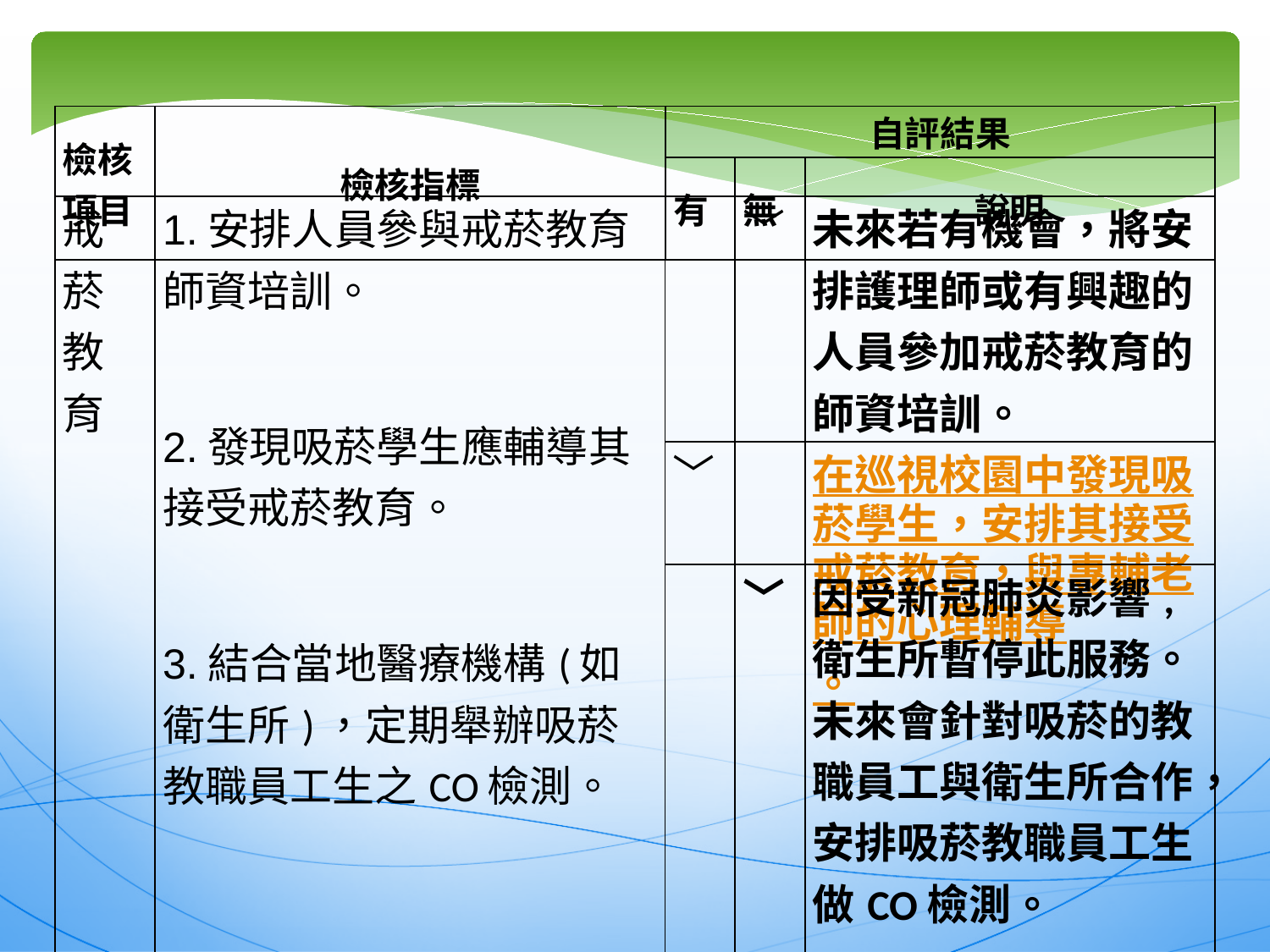

| 檢核 項目 | 檢核指標 | 自評結果 |  |  |
| --- | --- | --- | --- | --- |
|  |  | 有 | 無 | 說明 |
| 戒菸教育 | 1.安排人員參與戒菸教育師資培訓。 2.發現吸菸學生應輔導其接受戒菸教育。 3.結合當地醫療機構(如衛生所)，定期舉辦吸菸教職員工生之CO檢測。 |  | ﹀ | 未來若有機會，將安排護理師或有興趣的人員參加戒菸教育的師資培訓。 |
| --- | --- | --- | --- | --- |
|  |  | ﹀ |  | 在巡視校園中發現吸菸學生，安排其接受戒菸教育，與專輔老師的心理輔導。 |
|  |  |  | ﹀ | 因受新冠肺炎影響,衛生所暫停此服務。未來會針對吸菸的教職員工與衛生所合作，安排吸菸教職員工生做CO檢測。 |